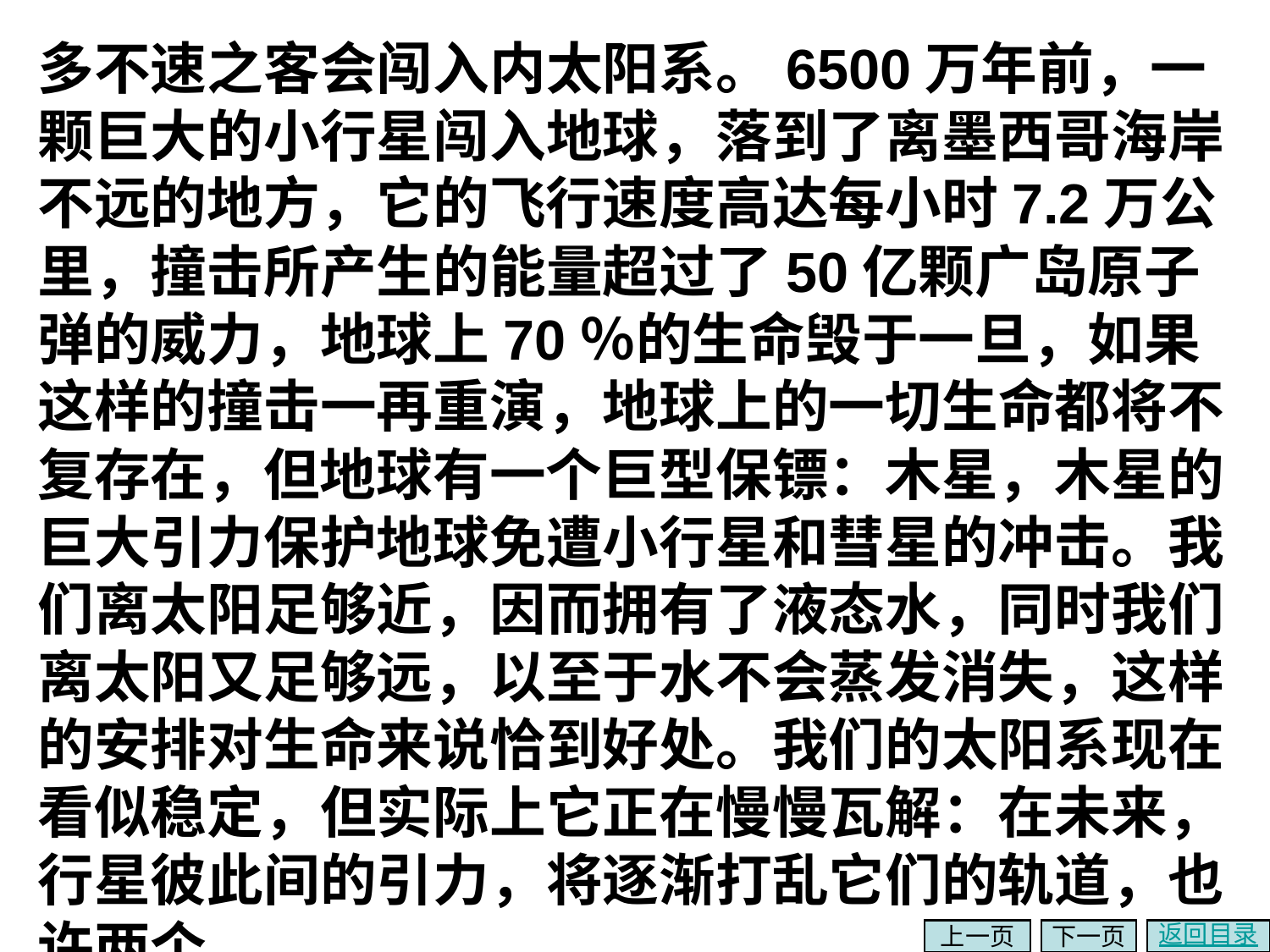

多不速之客会闯入内太阳系。6500万年前，一颗巨大的小行星闯入地球，落到了离墨西哥海岸不远的地方，它的飞行速度高达每小时7.2万公里，撞击所产生的能量超过了50亿颗广岛原子弹的威力，地球上70％的生命毁于一旦，如果这样的撞击一再重演，地球上的一切生命都将不复存在，但地球有一个巨型保镖：木星，木星的巨大引力保护地球免遭小行星和彗星的冲击。我们离太阳足够近，因而拥有了液态水，同时我们离太阳又足够远，以至于水不会蒸发消失，这样的安排对生命来说恰到好处。我们的太阳系现在看似稳定，但实际上它正在慢慢瓦解：在未来，行星彼此间的引力，将逐渐打乱它们的轨道，也许两个
上一页
下一页
返回目录